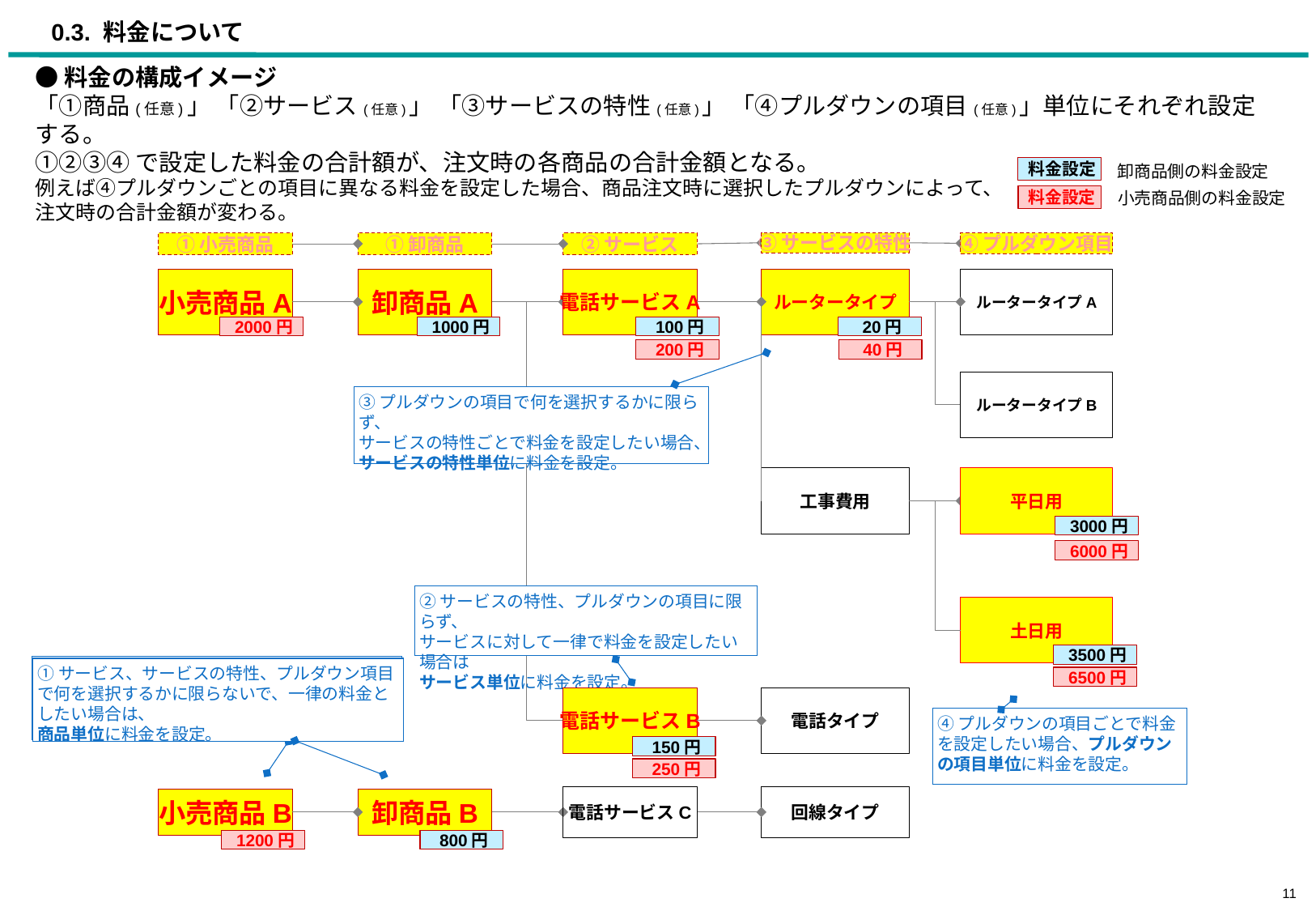

# 0.3. 料金について
●料金の構成イメージ
「①商品(任意)」 「②サービス(任意)」 「③サービスの特性(任意)」 「④プルダウンの項目(任意)」単位にそれぞれ設定する。
①②③④で設定した料金の合計額が、注文時の各商品の合計金額となる。
例えば④プルダウンごとの項目に異なる料金を設定した場合、商品注文時に選択したプルダウンによって、
注文時の合計金額が変わる。
卸商品側の料金設定
料金設定
小売商品側の料金設定
料金設定
①小売商品
①卸商品
②サービス
③サービスの特性
④プルダウン項目
小売商品A
卸商品A
電話サービスA
ルータータイプ
ルータータイプA
2000円
1000円
100円
20円
40円
200円
ルータータイプB
③プルダウンの項目で何を選択するかに限らず、
サービスの特性ごとで料金を設定したい場合、
サービスの特性単位に料金を設定。
工事費用
平日用
3000円
6000円
②サービスの特性、プルダウンの項目に限らず、
サービスに対して一律で料金を設定したい場合は
サービス単位に料金を設定。
土日用
3500円
①サービス、サービスの特性、プルダウン項目で何を選択するかに限らないで、一律の料金としたい場合は、
商品単位に料金を設定。
①サービス、サービスの特性、プルダウン項目で何を選択するかに限らないで、一律の料金としたい場合は、
商品単位に料金を設定。
6500円
電話サービスB
電話タイプ
④プルダウンの項目ごとで料金を設定したい場合、プルダウンの項目単位に料金を設定。
150円
250円
電話サービスC
回線タイプ
小売商品B
卸商品B
1200円
800円
11